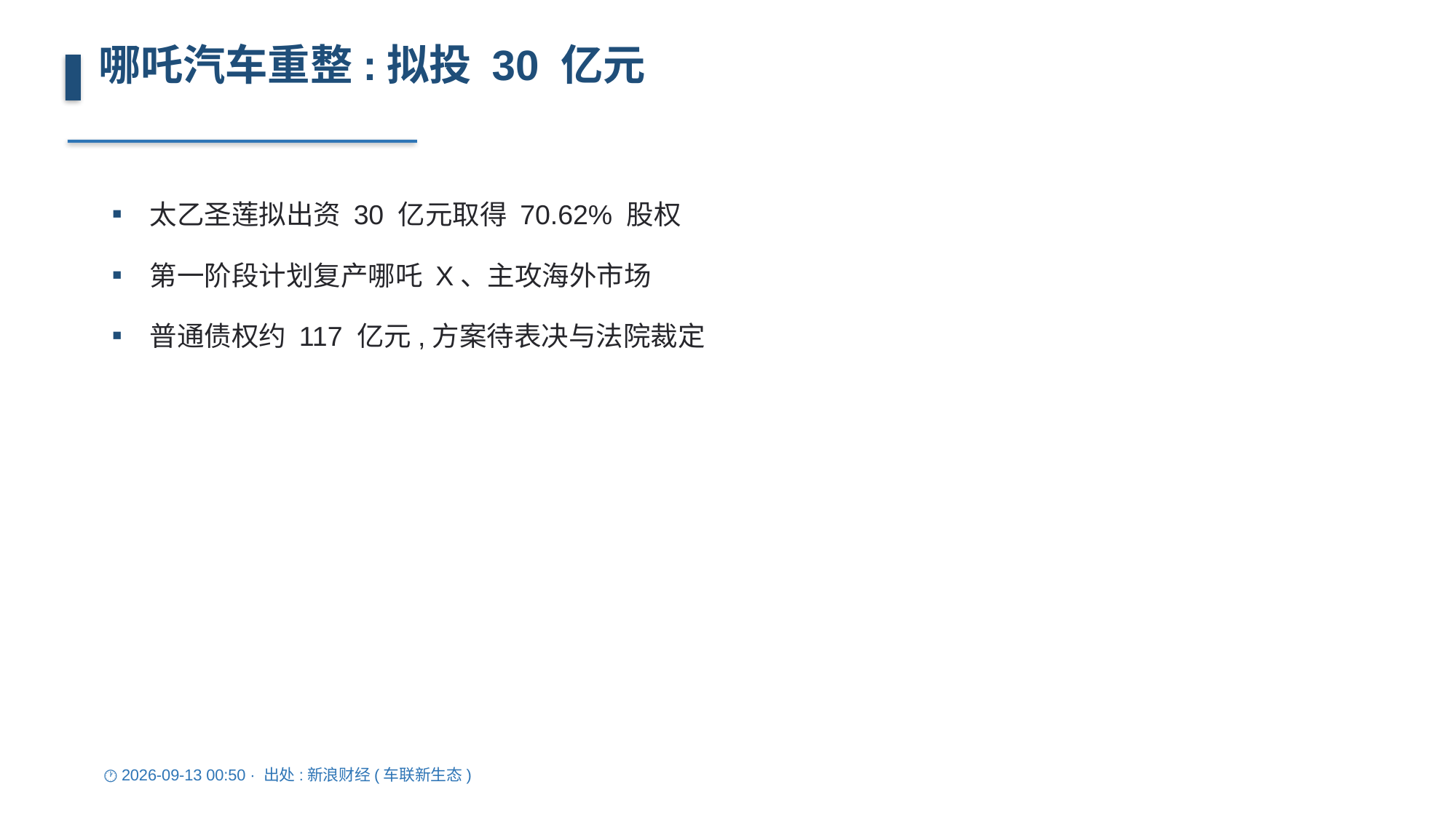

哪吒汽车重整:拟投 30 亿元

▪  太乙圣莲拟出资 30 亿元取得 70.62% 股权
▪  第一阶段计划复产哪吒 X、主攻海外市场
▪  普通债权约 117 亿元,方案待表决与法院裁定
🕐 2026-09-13 00:50 · 出处:新浪财经(车联新生态)